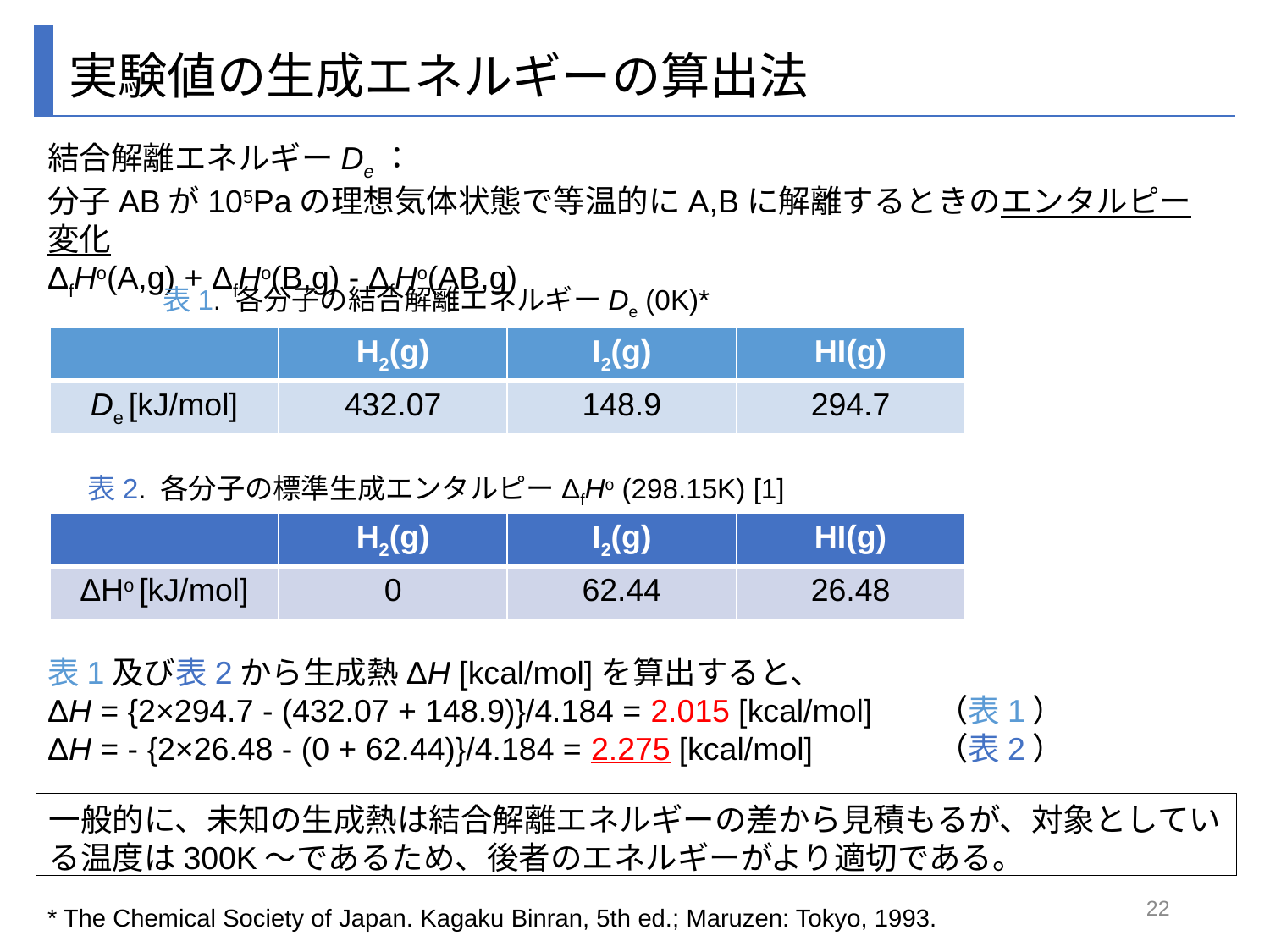

実験値の生成エネルギーの算出法
結合解離エネルギーDe：
分子ABが105Paの理想気体状態で等温的にA,Bに解離するときのエンタルピー変化
ΔfHo(A,g) + ΔfHo(B,g) - ΔfHo(AB,g)
表1. 各分子の結合解離エネルギーDe (0K)*
|  | H2(g) | I2(g) | HI(g) |
| --- | --- | --- | --- |
| De [kJ/mol] | 432.07 | 148.9 | 294.7 |
表2. 各分子の標準生成エンタルピーΔfHo (298.15K) [1]
|  | H2(g) | I2(g) | HI(g) |
| --- | --- | --- | --- |
| ΔHo [kJ/mol] | 0 | 62.44 | 26.48 |
表1及び表2から生成熱ΔH [kcal/mol]を算出すると、
ΔH = {2×294.7 - (432.07 + 148.9)}/4.184 = 2.015 [kcal/mol]	（表1）
ΔH = - {2×26.48 - (0 + 62.44)}/4.184 = 2.275 [kcal/mol]　	（表2）
一般的に、未知の生成熱は結合解離エネルギーの差から見積もるが、対象としている温度は300K～であるため、後者のエネルギーがより適切である。
22
* The Chemical Society of Japan. Kagaku Binran, 5th ed.; Maruzen: Tokyo, 1993.